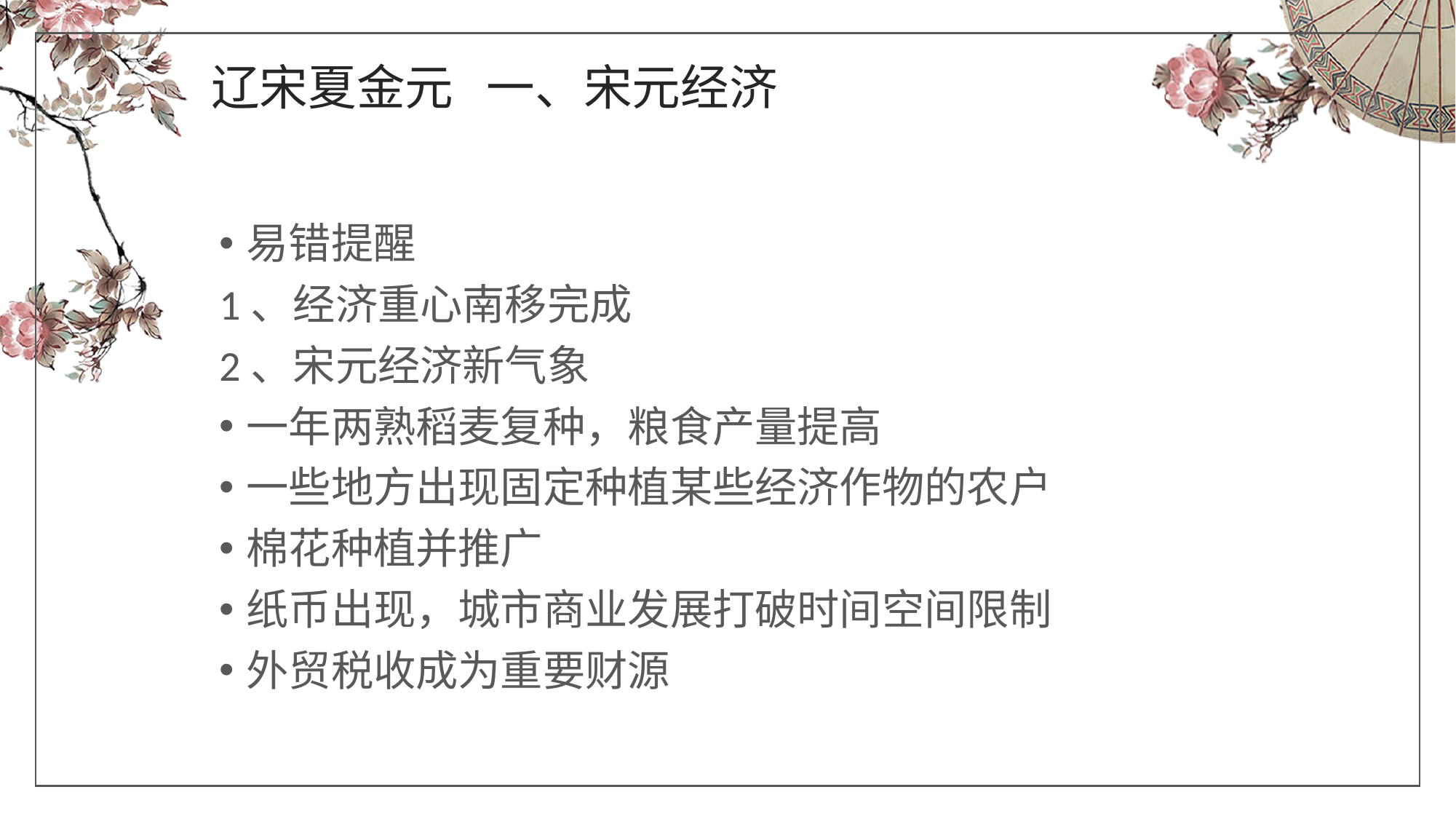

辽宋夏金元   一、宋元经济
易错提醒
1、经济重心南移完成
2、宋元经济新气象
一年两熟稻麦复种，粮食产量提高
一些地方出现固定种植某些经济作物的农户
棉花种植并推广
纸币出现，城市商业发展打破时间空间限制
外贸税收成为重要财源